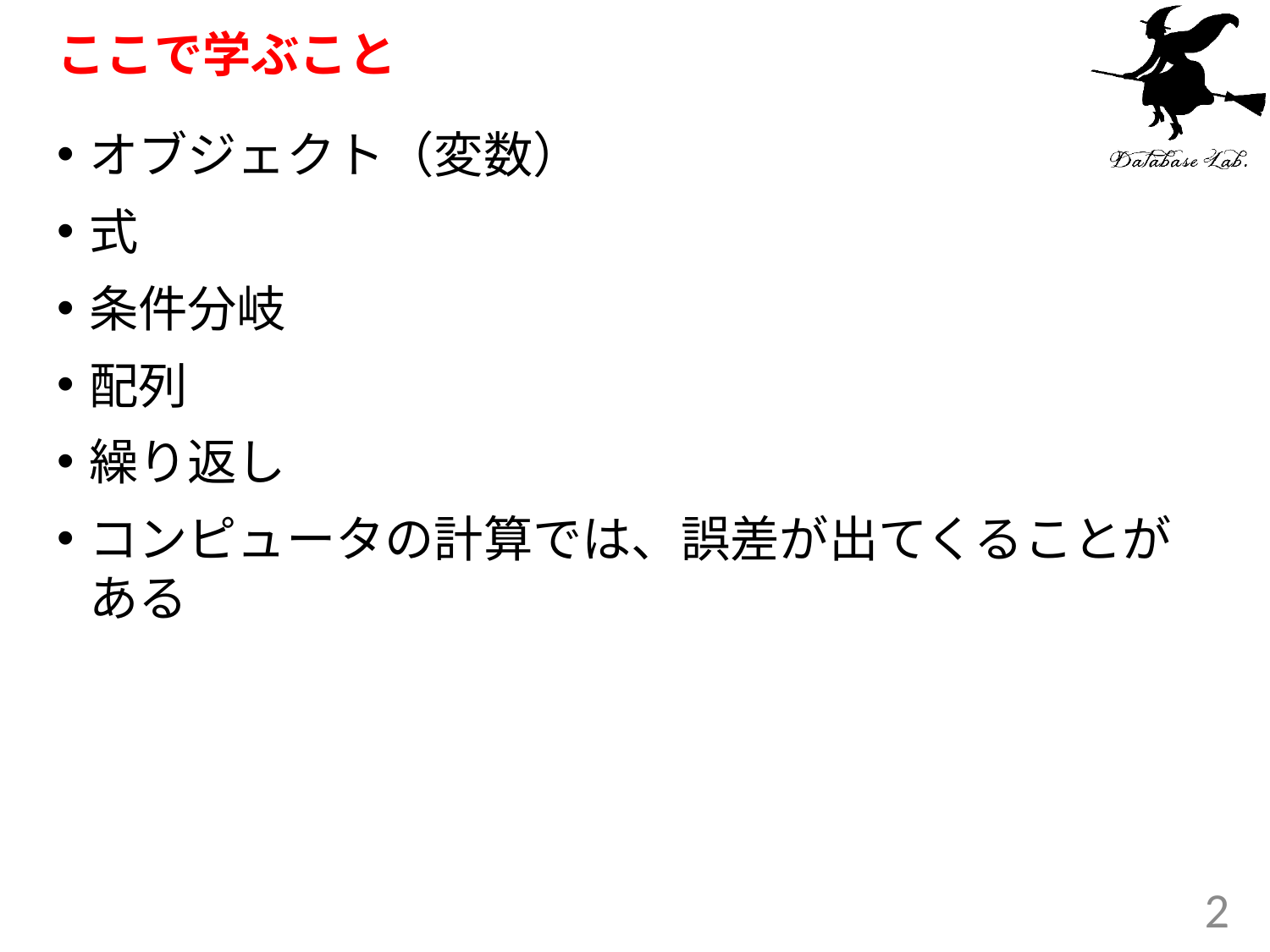

# ここで学ぶこと
オブジェクト（変数）
式
条件分岐
配列
繰り返し
コンピュータの計算では、誤差が出てくることがある

2